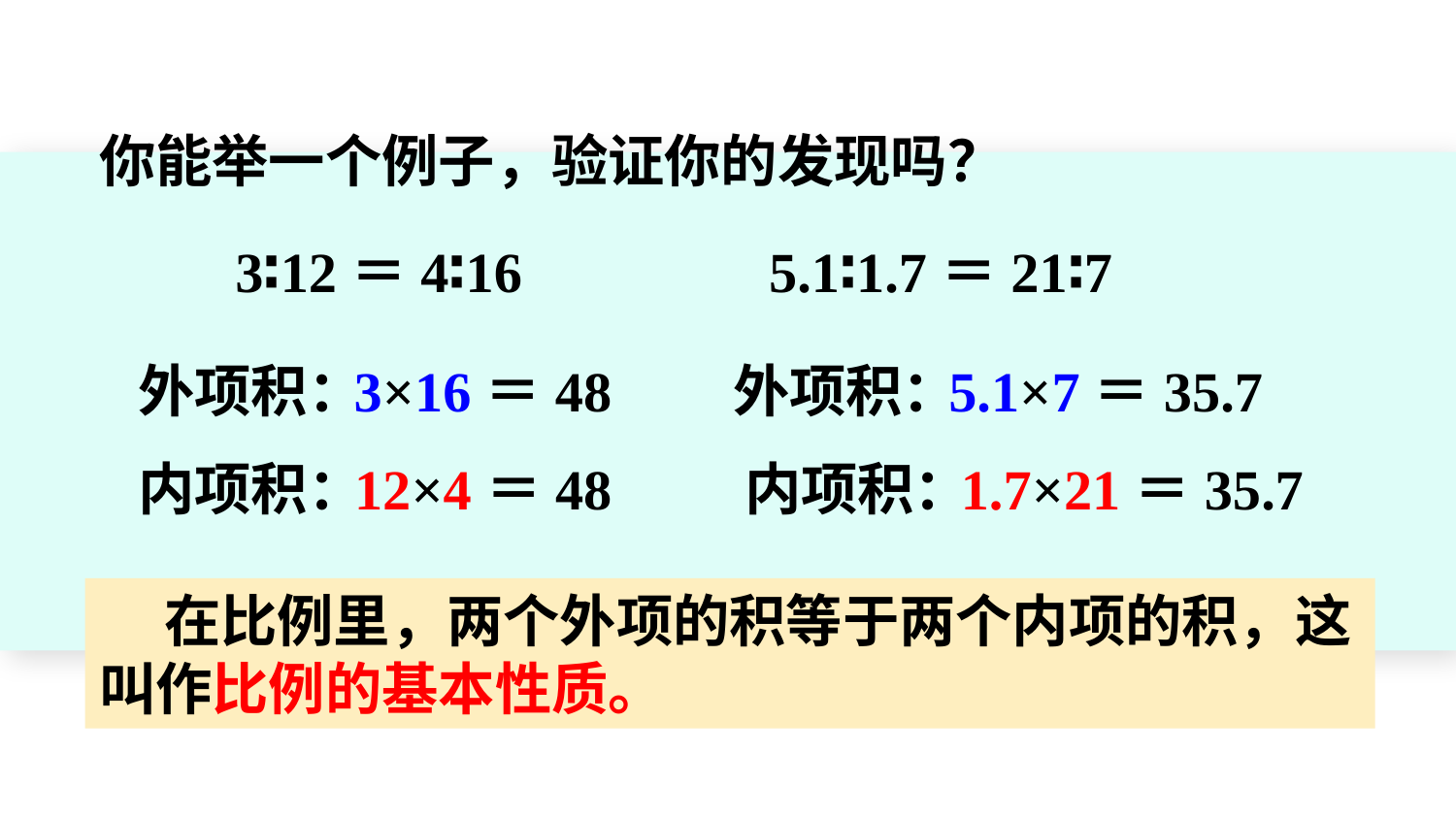

你能举一个例子，验证你的发现吗？
3∶12＝4∶16
5.1∶1.7＝21∶7
外项积：
3×16＝48
外项积：
5.1×7＝35.7
内项积：
12×4＝48
内项积：
1.7×21＝35.7
    在比例里，两个外项的积等于两个内项的积，这叫作比例的基本性质。